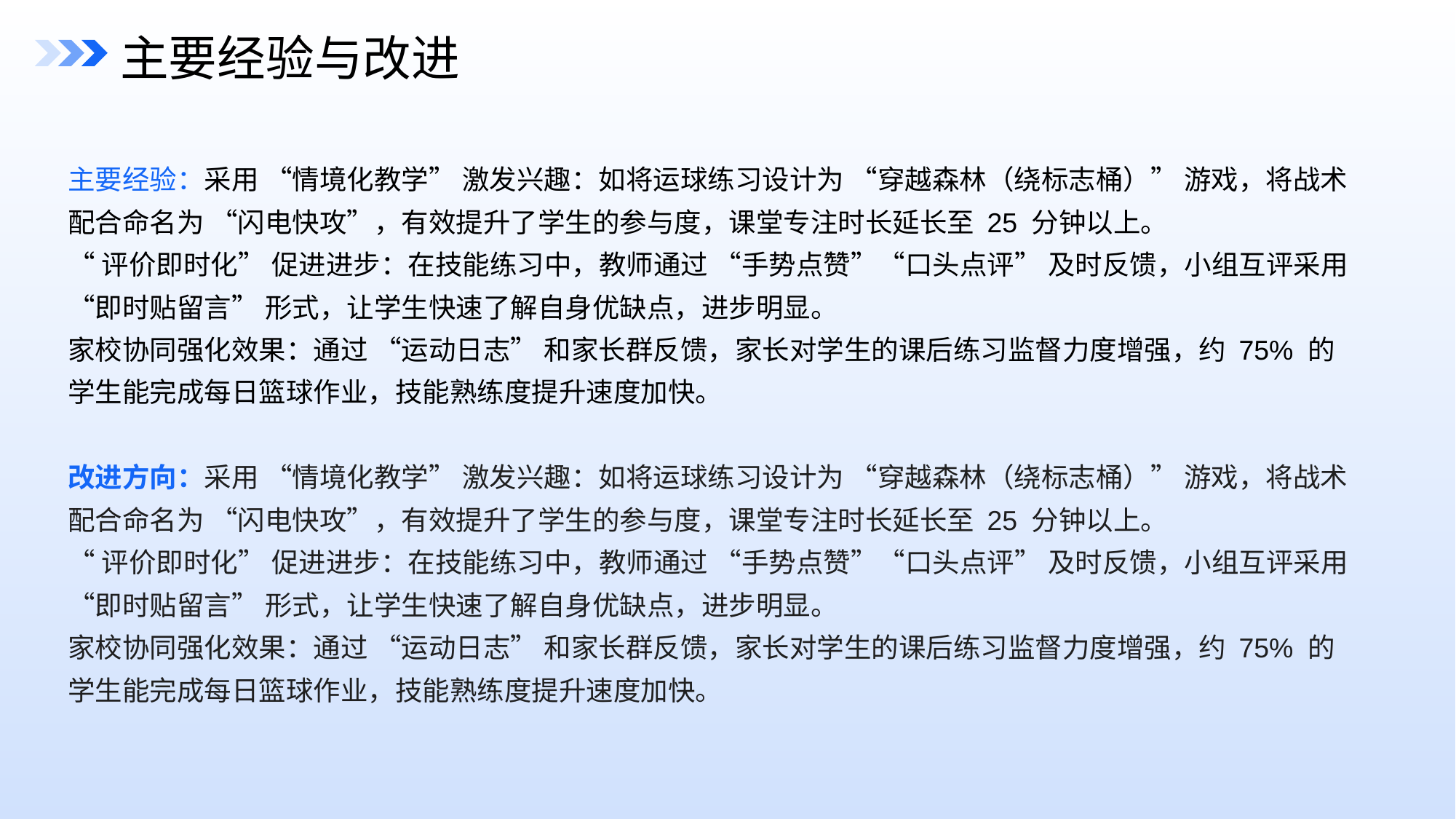

主要经验与改进

主要经验：采用 “情境化教学” 激发兴趣：如将运球练习设计为 “穿越森林（绕标志桶）” 游戏，将战术配合命名为 “闪电快攻”，有效提升了学生的参与度，课堂专注时长延长至 25 分钟以上。​
“评价即时化” 促进进步：在技能练习中，教师通过 “手势点赞”“口头点评” 及时反馈，小组互评采用 “即时贴留言” 形式，让学生快速了解自身优缺点，进步明显。​
家校协同强化效果：通过 “运动日志” 和家长群反馈，家长对学生的课后练习监督力度增强，约 75% 的学生能完成每日篮球作业，技能熟练度提升速度加快。

改进方向：采用 “情境化教学” 激发兴趣：如将运球练习设计为 “穿越森林（绕标志桶）” 游戏，将战术配合命名为 “闪电快攻”，有效提升了学生的参与度，课堂专注时长延长至 25 分钟以上。​
“评价即时化” 促进进步：在技能练习中，教师通过 “手势点赞”“口头点评” 及时反馈，小组互评采用 “即时贴留言” 形式，让学生快速了解自身优缺点，进步明显。​
家校协同强化效果：通过 “运动日志” 和家长群反馈，家长对学生的课后练习监督力度增强，约 75% 的学生能完成每日篮球作业，技能熟练度提升速度加快。